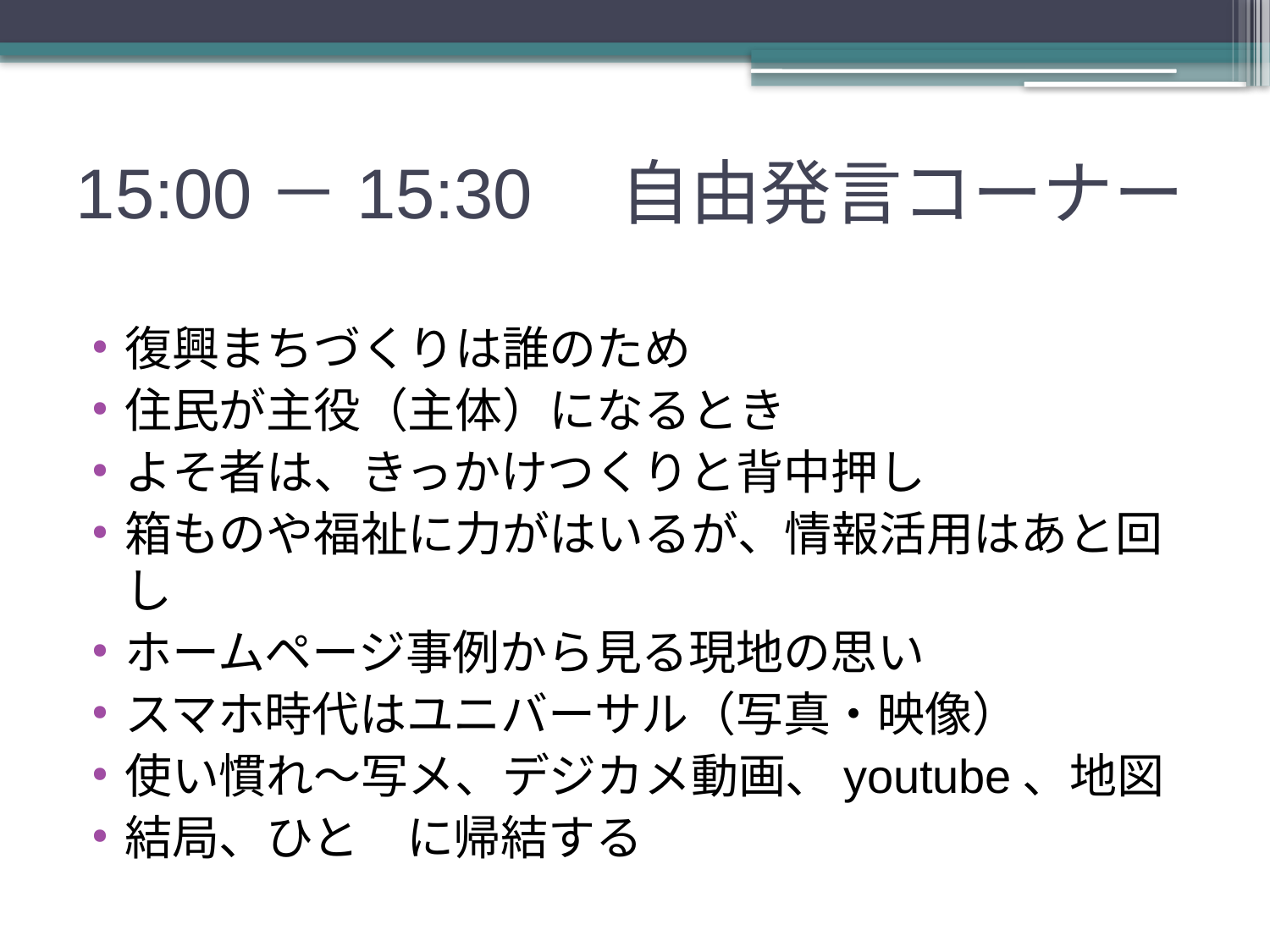

# 15:00－15:30　自由発言コーナー
復興まちづくりは誰のため
住民が主役（主体）になるとき
よそ者は、きっかけつくりと背中押し
箱ものや福祉に力がはいるが、情報活用はあと回し
ホームページ事例から見る現地の思い
スマホ時代はユニバーサル（写真・映像）
使い慣れ～写メ、デジカメ動画、youtube、地図
結局、ひと　に帰結する